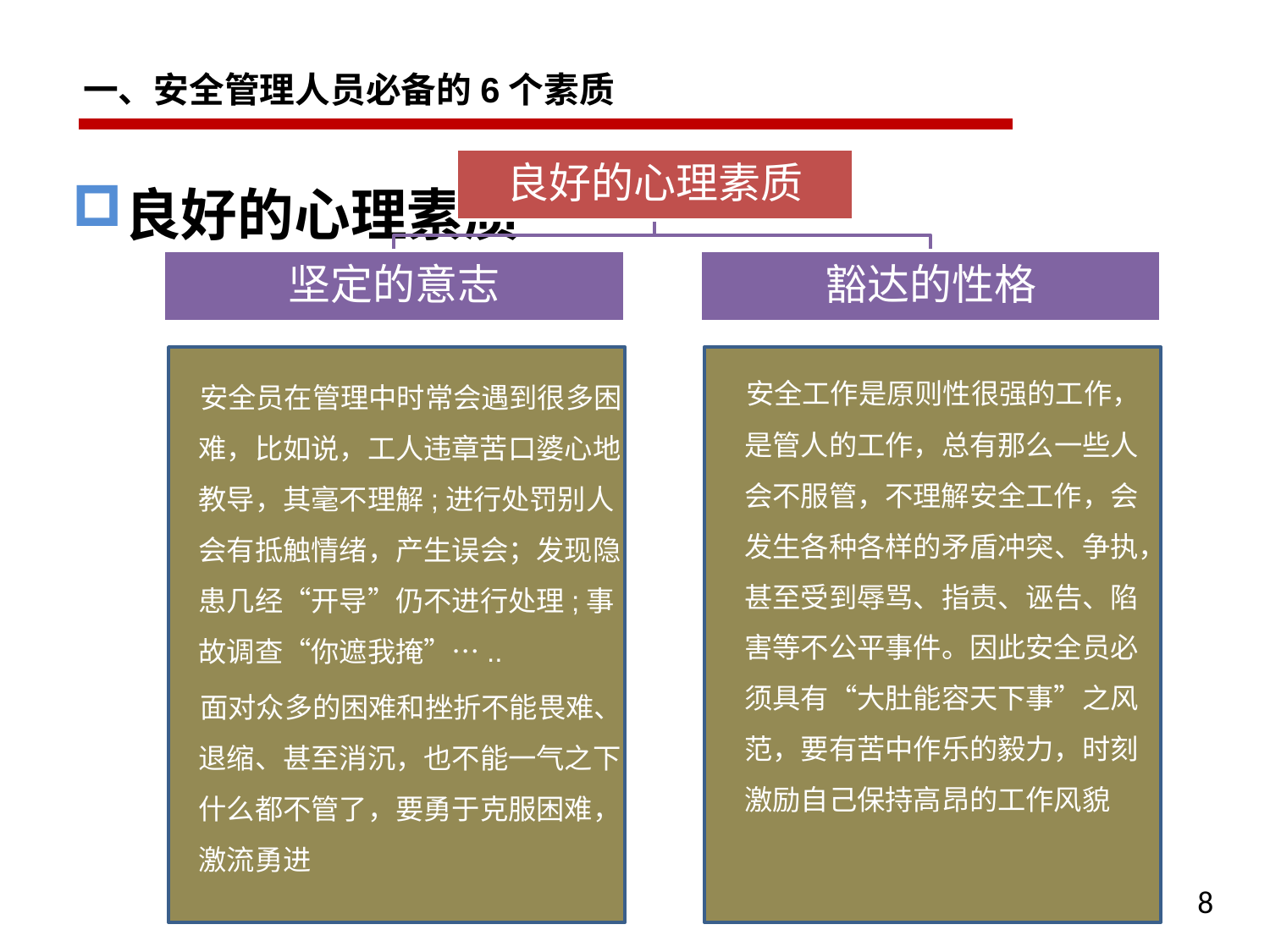

一、安全管理人员必备的6个素质
良好的心理素质

良好的心理素质
坚定的意志
豁达的性格

　 安全工作是原则性很强的工作，是管人的工作，总有那么一些人会不服管，不理解安全工作，会发生各种各样的矛盾冲突、争执，甚至受到辱骂、指责、诬告、陷害等不公平事件。因此安全员必须具有“大肚能容天下事”之风范，要有苦中作乐的毅力，时刻激励自己保持高昂的工作风貌

     安全员在管理中时常会遇到很多困难，比如说，工人违章苦口婆心地教导，其毫不理解;进行处罚别人会有抵触情绪，产生误会；发现隐患几经“开导”仍不进行处理;事故调查“你遮我掩”…..
     面对众多的困难和挫折不能畏难、退缩、甚至消沉，也不能一气之下什么都不管了，要勇于克服困难，激流勇进